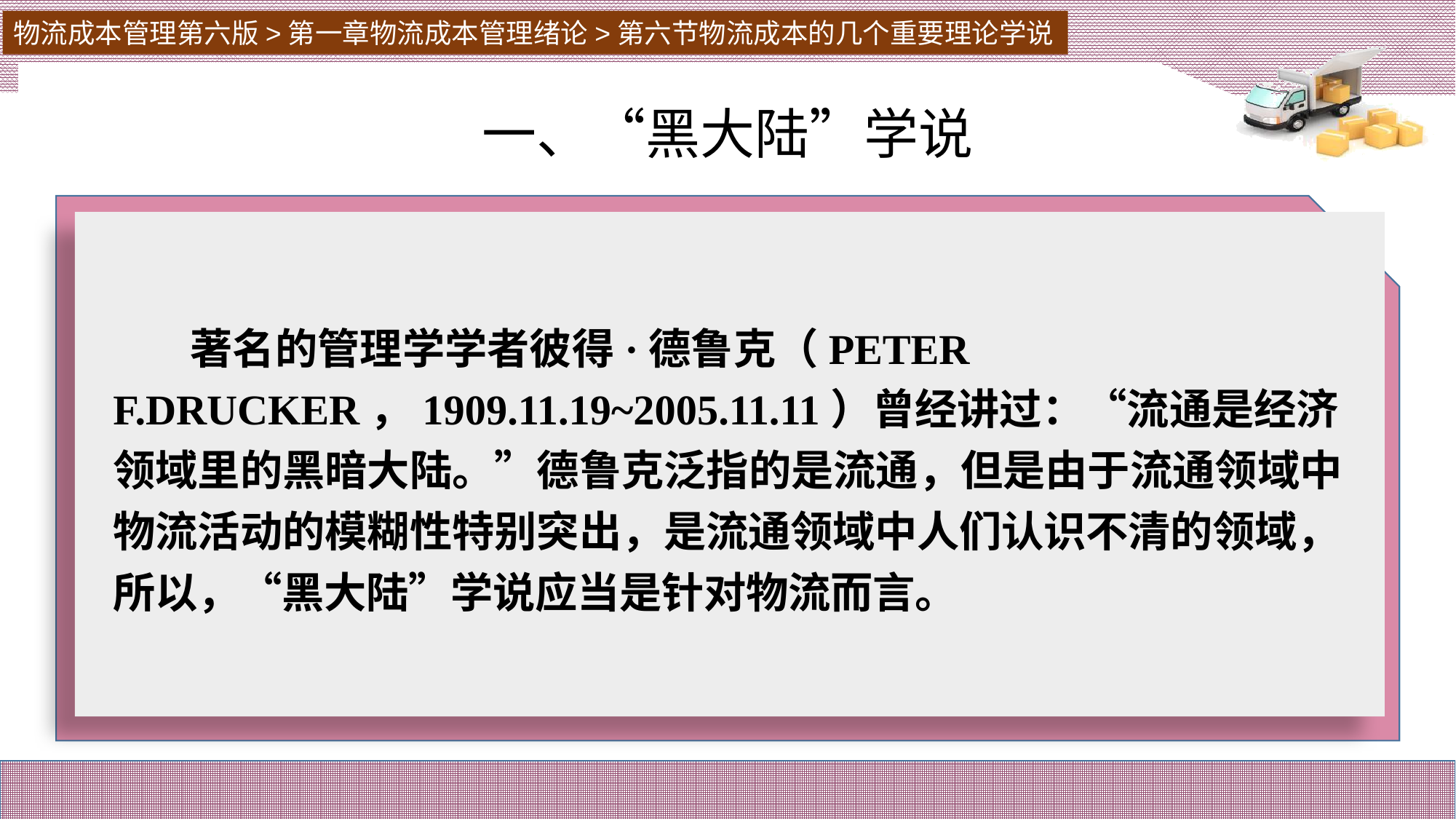

物流成本管理第六版>第一章物流成本管理绪论>第六节物流成本的几个重要理论学说
一、“黑大陆”学说
# 著名的管理学学者彼得·德鲁克（Peter F.Drucker，1909.11.19~2005.11.11）曾经讲过：“流通是经济领域里的黑暗大陆。”德鲁克泛指的是流通，但是由于流通领域中物流活动的模糊性特别突出，是流通领域中人们认识不清的领域，所以，“黑大陆”学说应当是针对物流而言。